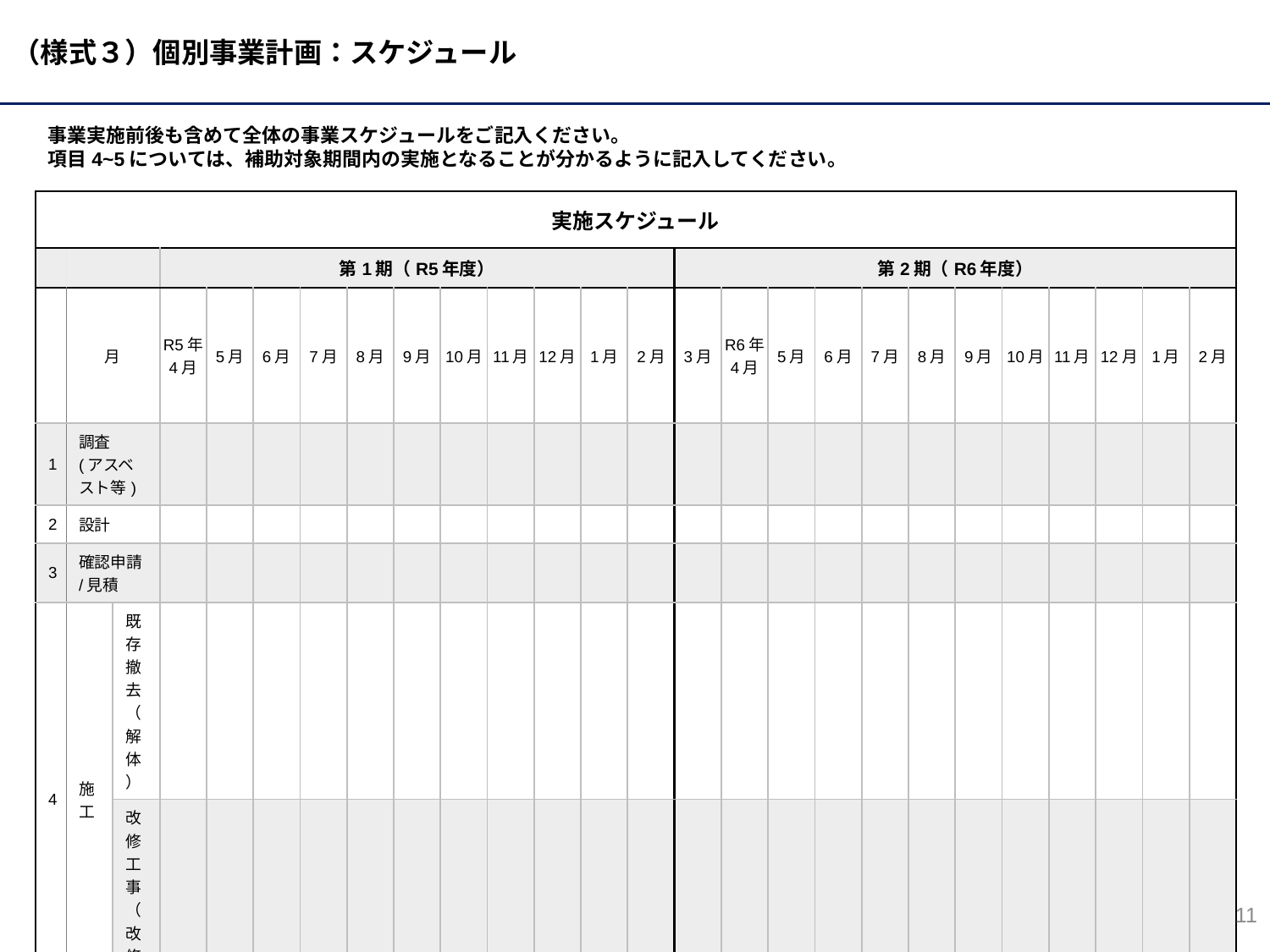

事業実施前後も含めて全体の事業スケジュールをご記入ください。
項目4~5については、補助対象期間内の実施となることが分かるように記入してください。
| 実施スケジュール |  |  |  |  |  |  |  |  |  |  |  |  |  |  |  |  |  |  |  |  |  |  |  |  |  |
| --- | --- | --- | --- | --- | --- | --- | --- | --- | --- | --- | --- | --- | --- | --- | --- | --- | --- | --- | --- | --- | --- | --- | --- | --- | --- |
|  |  |  | 第1期（R5年度） |  |  |  |  |  |  |  |  |  |  | 第2期（R6年度） |  |  |  |  |  |  |  |  |  |  |  |
|  | 月 |  | R5年 4月 | 5月 | 6月 | 7月 | 8月 | 9月 | 10月 | 11月 | 12月 | 1月 | 2月 | 3月 | R6年 4月 | 5月 | 6月 | 7月 | 8月 | 9月 | 10月 | 11月 | 12月 | 1月 | 2月 |
| 1 | 調査 (アスベスト等) |  |  |  |  |  |  |  |  |  |  |  |  |  |  |  |  |  |  |  |  |  |  |  |  |
| 2 | 設計 |  |  |  |  |  |  |  |  |  |  |  |  |  |  |  |  |  |  |  |  |  |  |  |  |
| 3 | 確認申請/見積 |  |  |  |  |  |  |  |  |  |  |  |  |  |  |  |  |  |  |  |  |  |  |  |  |
| 4 | 施工 | 既存撤去 （解体） |  |  |  |  |  |  |  |  |  |  |  |  |  |  |  |  |  |  |  |  |  |  |  |
|  |  | 改修工事 （改修） |  |  |  |  |  |  |  |  |  |  |  |  |  |  |  |  |  |  |  |  |  |  |  |
| 5 | 完了実績報告 |  |  |  |  |  |  |  |  |  |  |  |  |  |  |  |  |  |  |  |  |  |  |  |  |
| 6 | 休業期間 ※休業する場合のみ記載 |  |  |  |  |  |  |  |  |  |  |  |  |  |  |  |  |  |  |  |  |  |  |  |  |
11